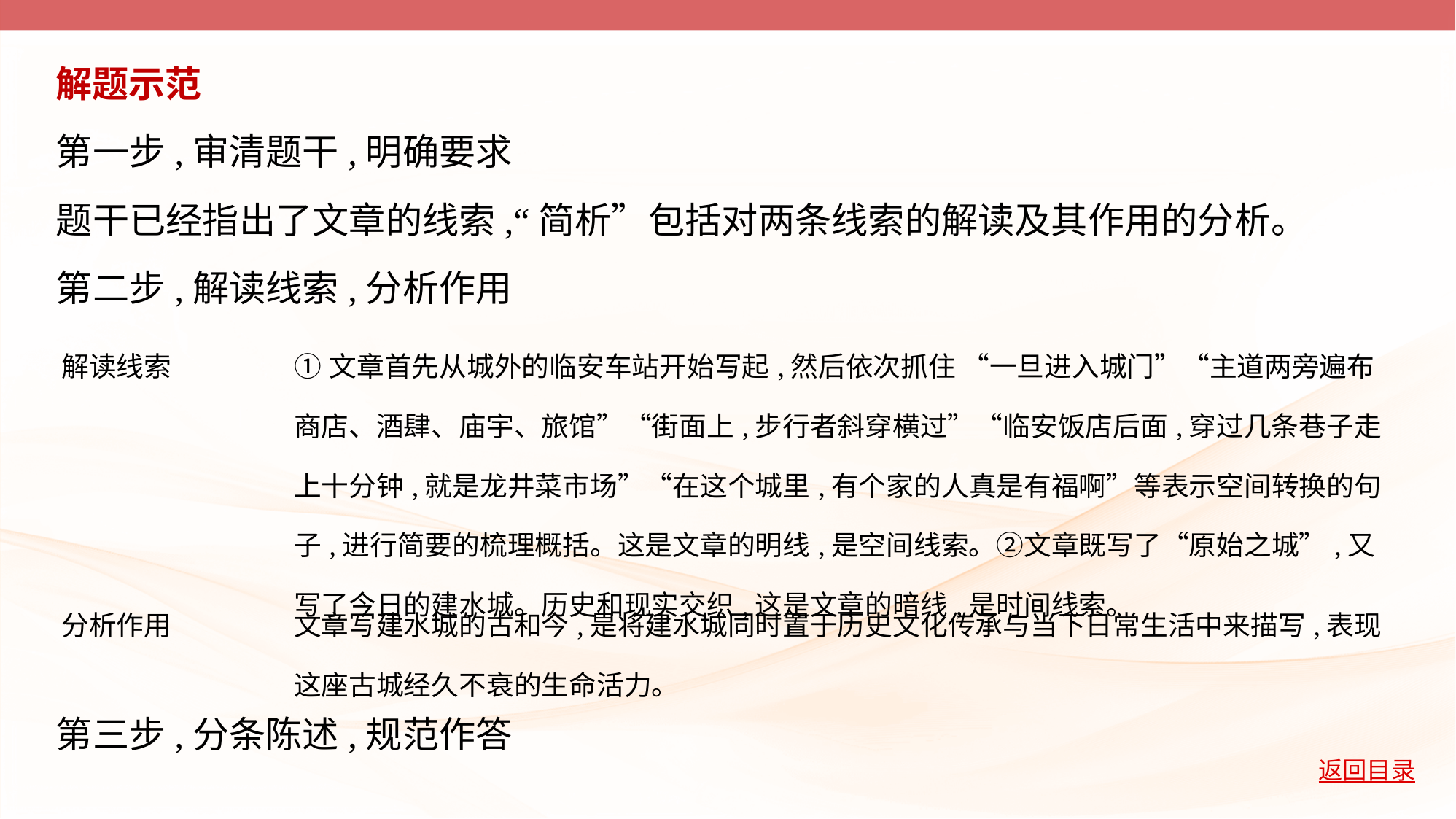

解题示范
第一步,审清题干,明确要求
题干已经指出了文章的线索,“简析”包括对两条线索的解读及其作用的分析。
第二步,解读线索,分析作用
| 解读线索 | ①文章首先从城外的临安车站开始写起,然后依次抓住 “一旦进入城门”“主道两旁遍布商店、酒肆、庙宇、旅馆”“街面上,步行者斜穿横过”“临安饭店后面,穿过几条巷子走上十分钟,就是龙井菜市场”“在这个城里,有个家的人真是有福啊”等表示空间转换的句子,进行简要的梳理概括。这是文章的明线,是空间线索。②文章既写了“原始之城”,又写了今日的建水城。历史和现实交织,这是文章的暗线,是时间线索。 |
| --- | --- |
| 分析作用 | 文章写建水城的古和今,是将建水城同时置于历史文化传承与当下日常生活中来描写,表现这座古城经久不衰的生命活力。 |
第三步,分条陈述,规范作答